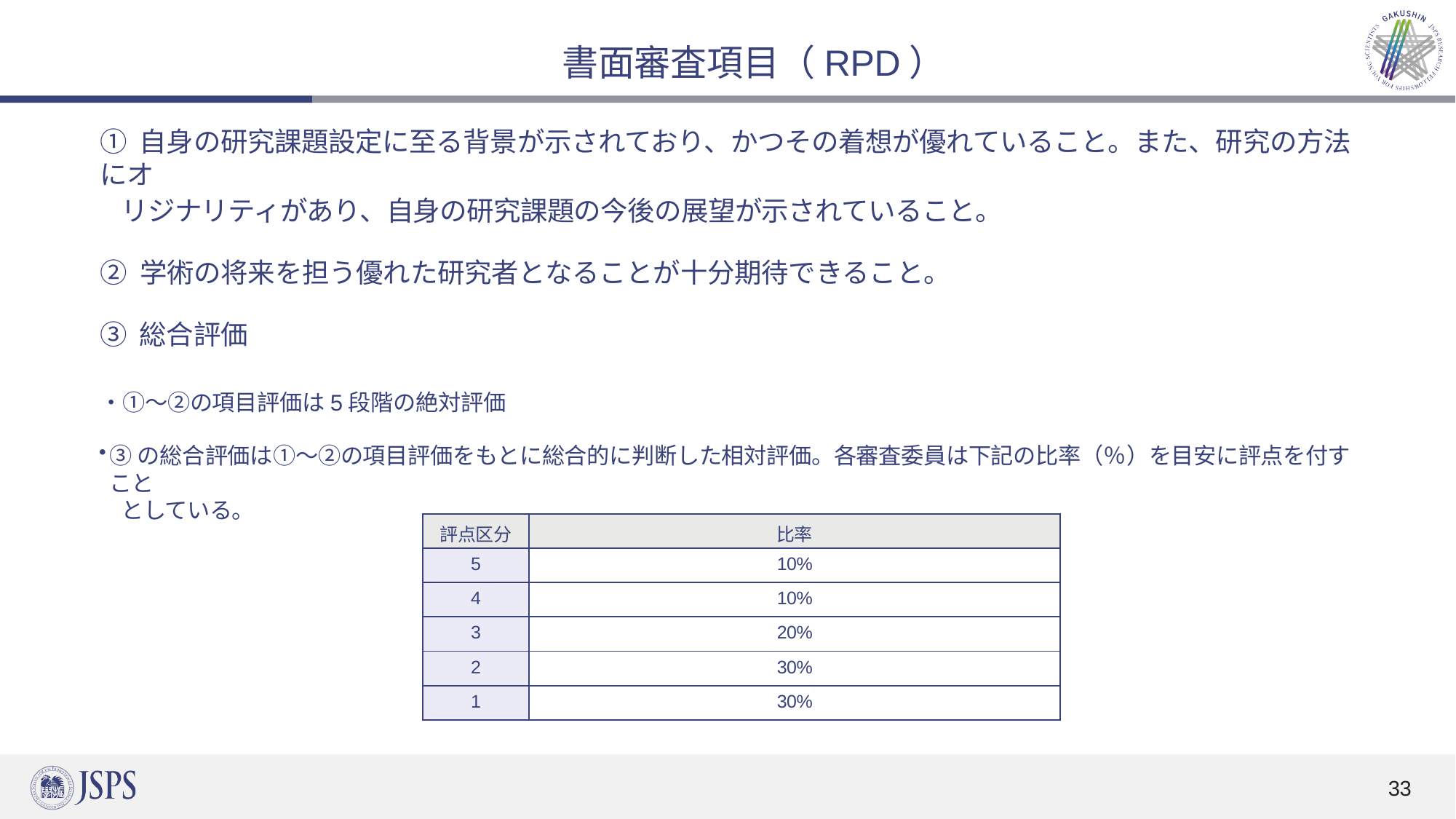

# 書面審査項目（RPD）
① 自身の研究課題設定に至る背景が示されており、かつその着想が優れていること。また、研究の方法にオ
リジナリティがあり、自身の研究課題の今後の展望が示されていること。
② 学術の将来を担う優れた研究者となることが十分期待できること。
③ 総合評価
・①～②の項目評価は5段階の絶対評価
③の総合評価は①～②の項目評価をもとに総合的に判断した相対評価。各審査委員は下記の比率（％）を目安に評点を付すこと
としている。
| 評点区分 | 比率 |
| --- | --- |
| 5 | 10% |
| 4 | 10% |
| 3 | 20% |
| 2 | 30% |
| 1 | 30% |
33